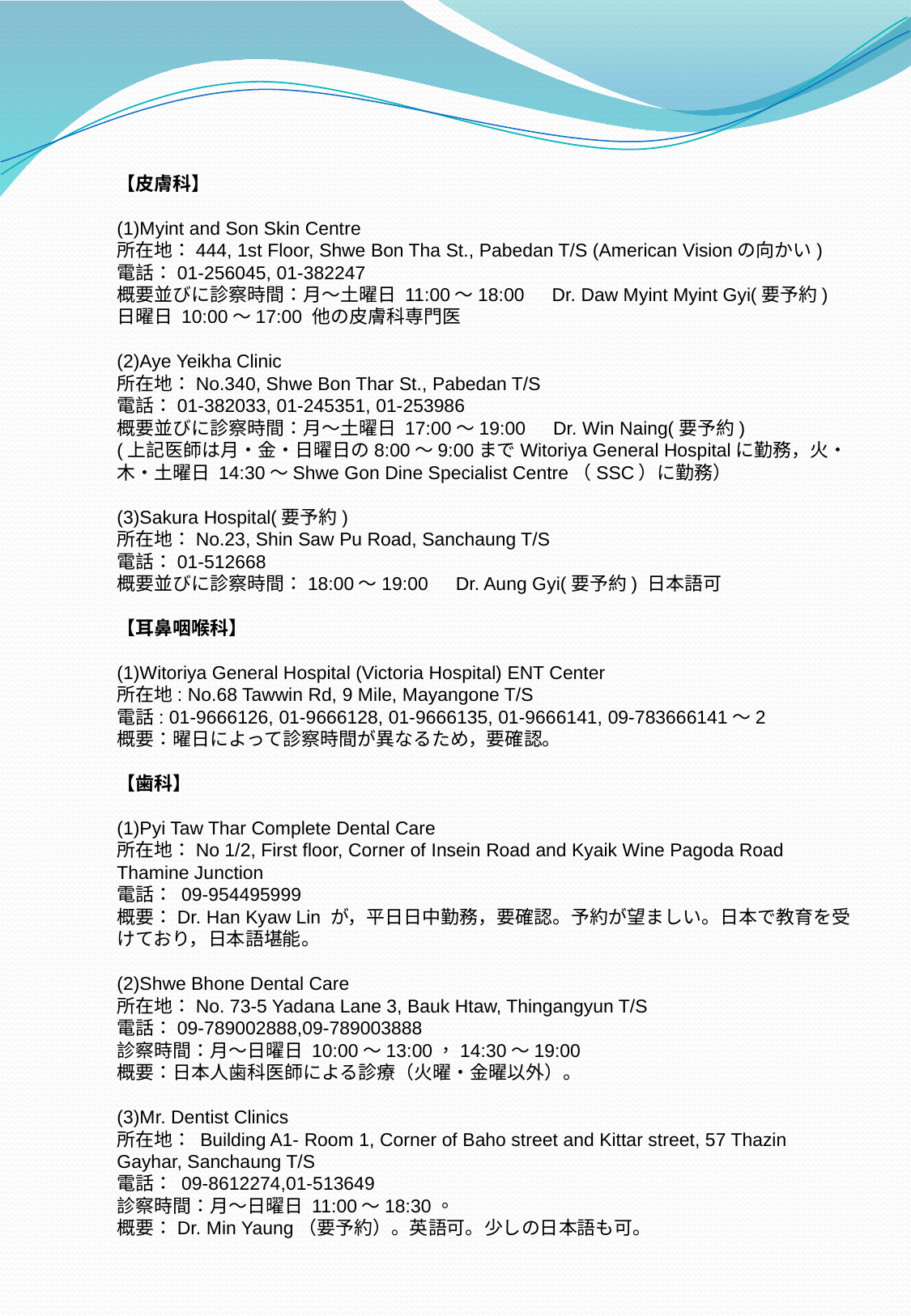

【皮膚科】

(1)Myint and Son Skin Centre
所在地：444, 1st Floor, Shwe Bon Tha St., Pabedan T/S (American Visionの向かい)
電話：01-256045, 01-382247
概要並びに診察時間：月～土曜日 11:00～18:00　Dr. Daw Myint Myint Gyi(要予約)
日曜日 10:00～17:00 他の皮膚科専門医

(2)Aye Yeikha Clinic
所在地：No.340, Shwe Bon Thar St., Pabedan T/S
電話：01-382033, 01-245351, 01-253986
概要並びに診察時間：月～土曜日 17:00～19:00　Dr. Win Naing(要予約)
(上記医師は月・金・日曜日の8:00～9:00までWitoriya General Hospitalに勤務，火・木・土曜日 14:30～Shwe Gon Dine Specialist Centre（SSC）に勤務）

(3)Sakura Hospital(要予約)
所在地：No.23, Shin Saw Pu Road, Sanchaung T/S
電話：01-512668
概要並びに診察時間：18:00～19:00　Dr. Aung Gyi(要予約) 日本語可

【耳鼻咽喉科】

(1)Witoriya General Hospital (Victoria Hospital) ENT Center
所在地: No.68 Tawwin Rd, 9 Mile, Mayangone T/S
電話: 01-9666126, 01-9666128, 01-9666135, 01-9666141, 09-783666141～2
概要：曜日によって診察時間が異なるため，要確認。

【歯科】

(1)Pyi Taw Thar Complete Dental Care
所在地：No 1/2, First floor, Corner of Insein Road and Kyaik Wine Pagoda Road Thamine Junction
電話： 09-954495999
概要：Dr. Han Kyaw Lin が，平日日中勤務，要確認。予約が望ましい。日本で教育を受けており，日本語堪能。

(2)Shwe Bhone Dental Care
所在地：No. 73-5 Yadana Lane 3, Bauk Htaw, Thingangyun T/S
電話：09-789002888,09-789003888
診察時間：月～日曜日 10:00～13:00，14:30～19:00
概要：日本人歯科医師による診療（火曜・金曜以外）。

(3)Mr. Dentist Clinics
所在地： Building A1- Room 1, Corner of Baho street and Kittar street, 57 Thazin Gayhar, Sanchaung T/S
電話： 09-8612274,01-513649
診察時間：月～日曜日 11:00～18:30。
概要：Dr. Min Yaung（要予約）。英語可。少しの日本語も可。